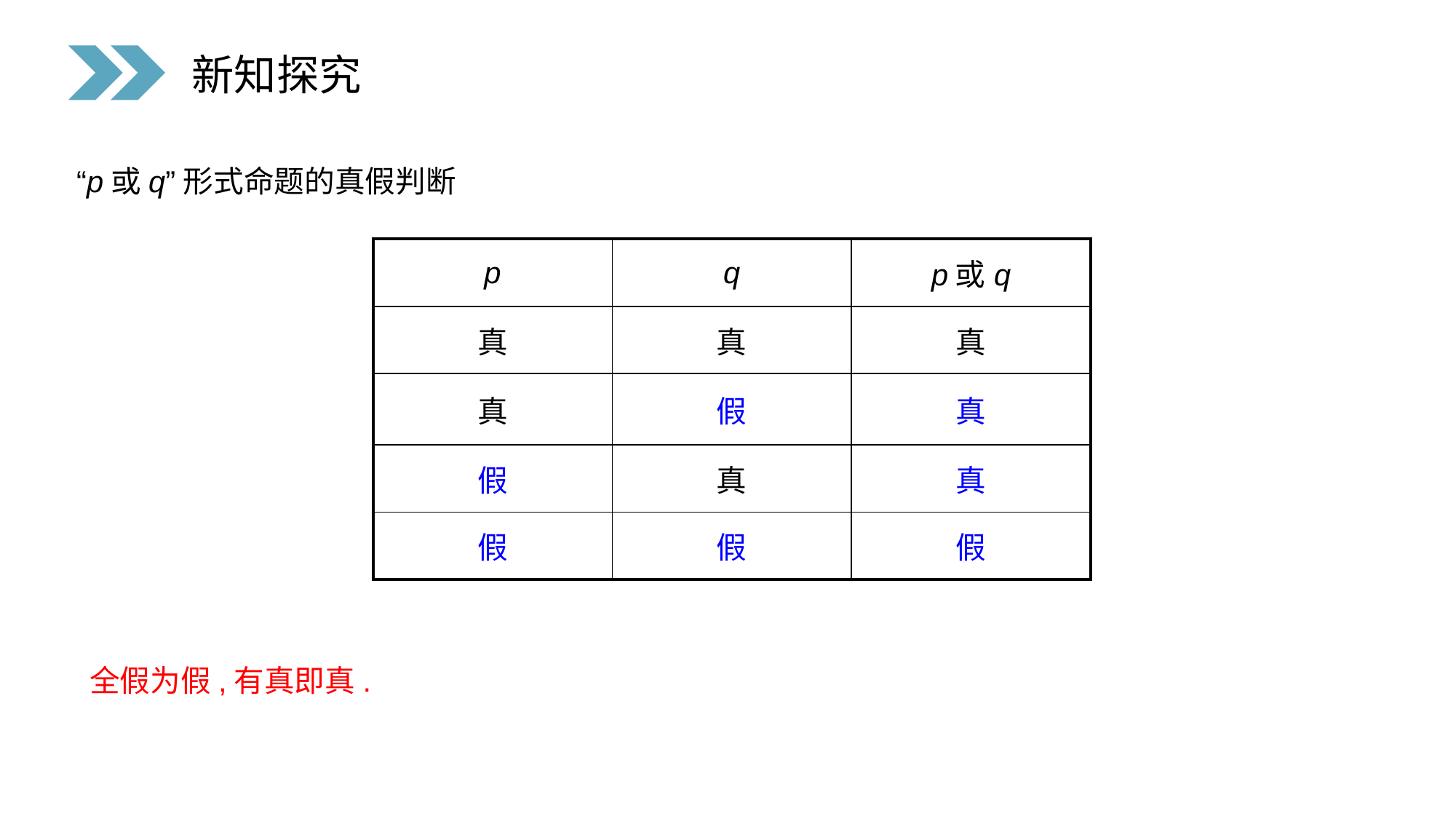

新知探究
“p或q”形式命题的真假判断
| p | q | p或q |
| --- | --- | --- |
| 真 | 真 | 真 |
| 真 | 假 | 真 |
| 假 | 真 | 真 |
| 假 | 假 | 假 |

全假为假,有真即真.